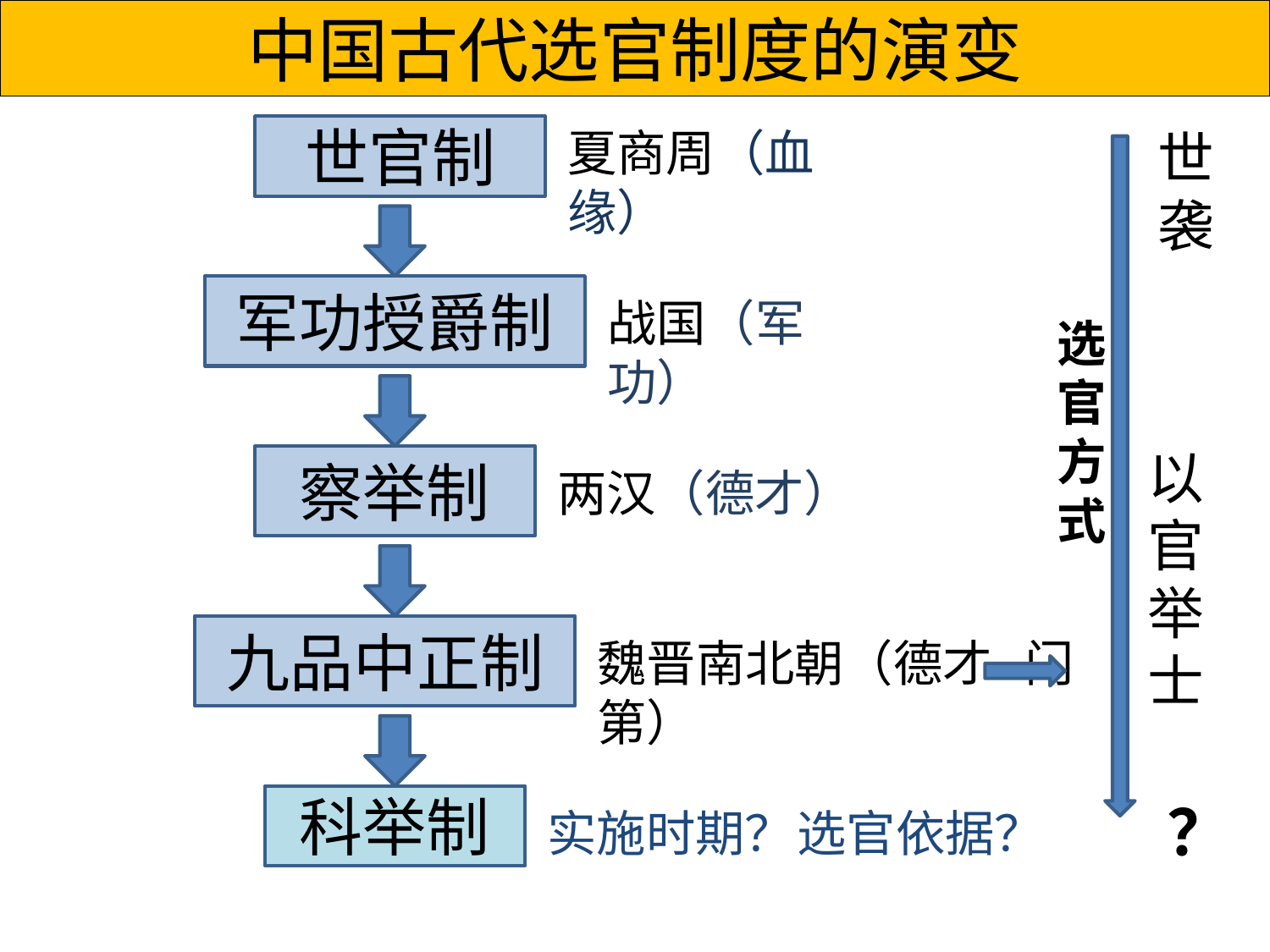

中国古代选官制度的演变
世官制
夏商周（血缘）
世袭

军功授爵制
战国（军功）
选官方式

以官举士
察举制
两汉（德才）

九品中正制
魏晋南北朝（德才   门第）

科举制
？
实施时期？
选官依据？